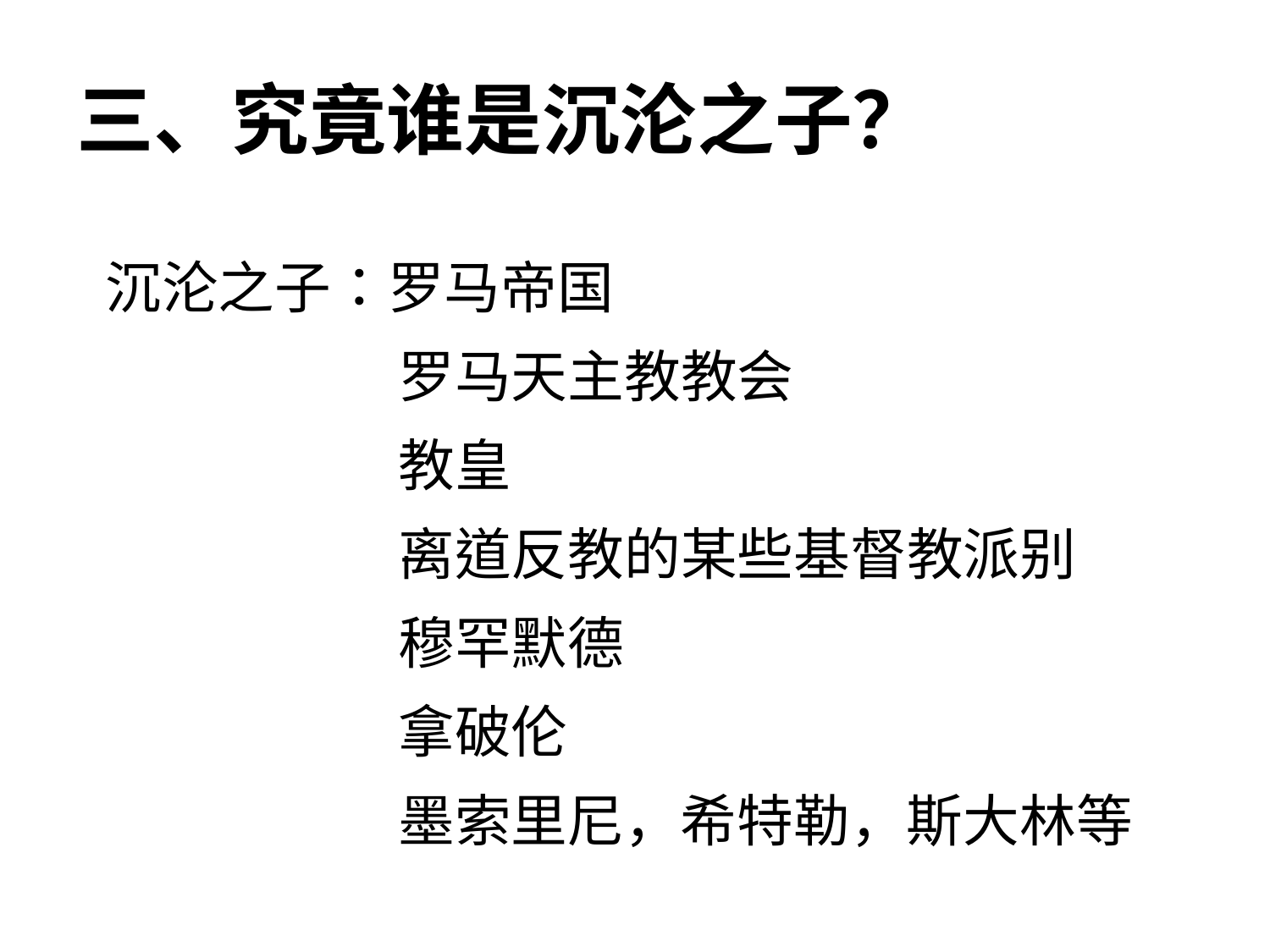

# 三、究竟谁是沉沦之子？
沉沦之子：罗马帝国
                      罗马天主教教会
                      教皇
                      离道反教的某些基督教派别
                      穆罕默德
                      拿破伦
                      墨索里尼，希特勒，斯大林等